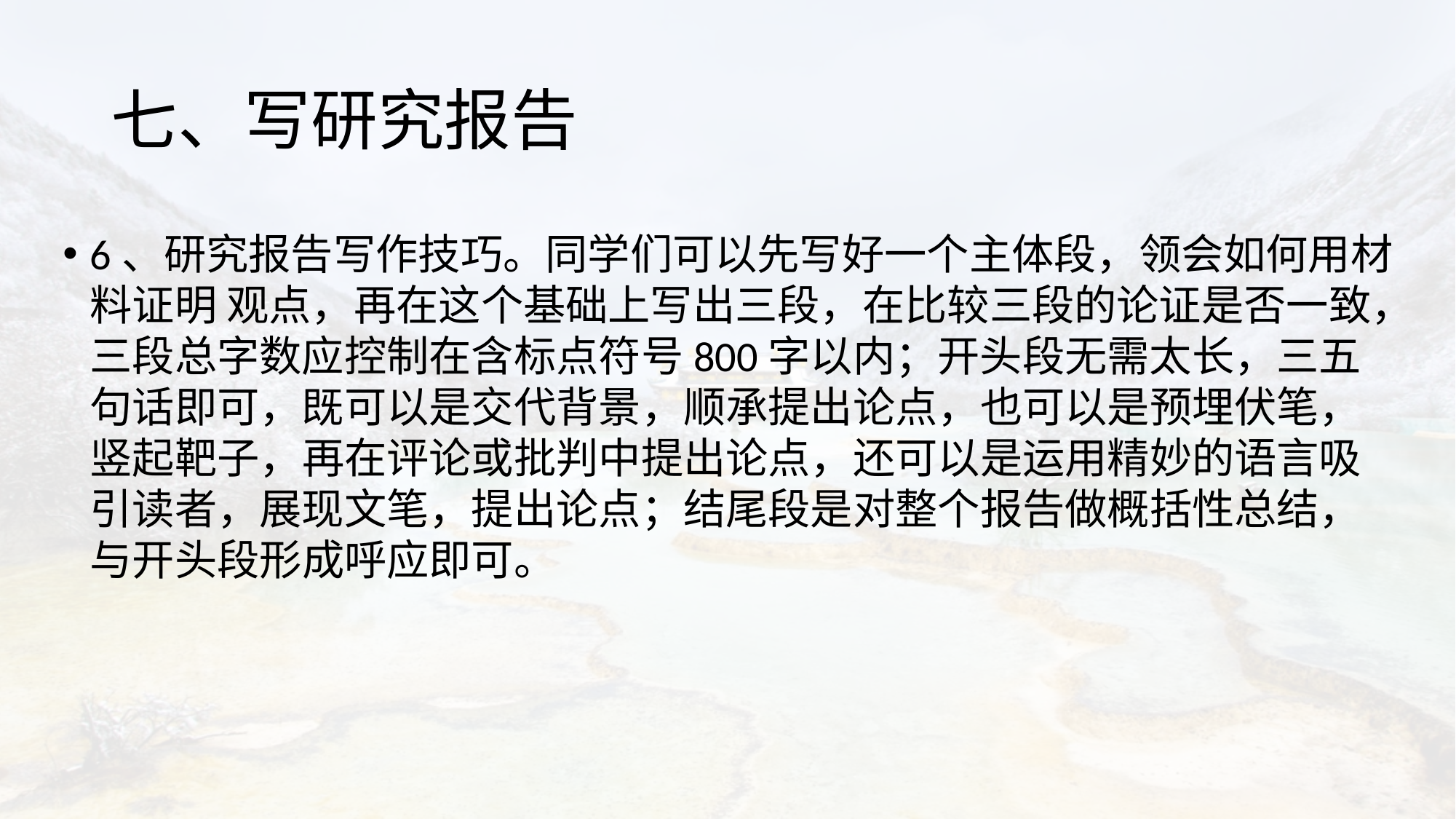

# 七、写研究报告
6、研究报告写作技巧。同学们可以先写好一个主体段，领会如何用材料证明 观点，再在这个基础上写出三段，在比较三段的论证是否一致，三段总字数应控制在含标点符号800字以内；开头段无需太长，三五句话即可，既可以是交代背景，顺承提出论点，也可以是预埋伏笔，竖起靶子，再在评论或批判中提出论点，还可以是运用精妙的语言吸引读者，展现文笔，提出论点；结尾段是对整个报告做概括性总结，与开头段形成呼应即可。